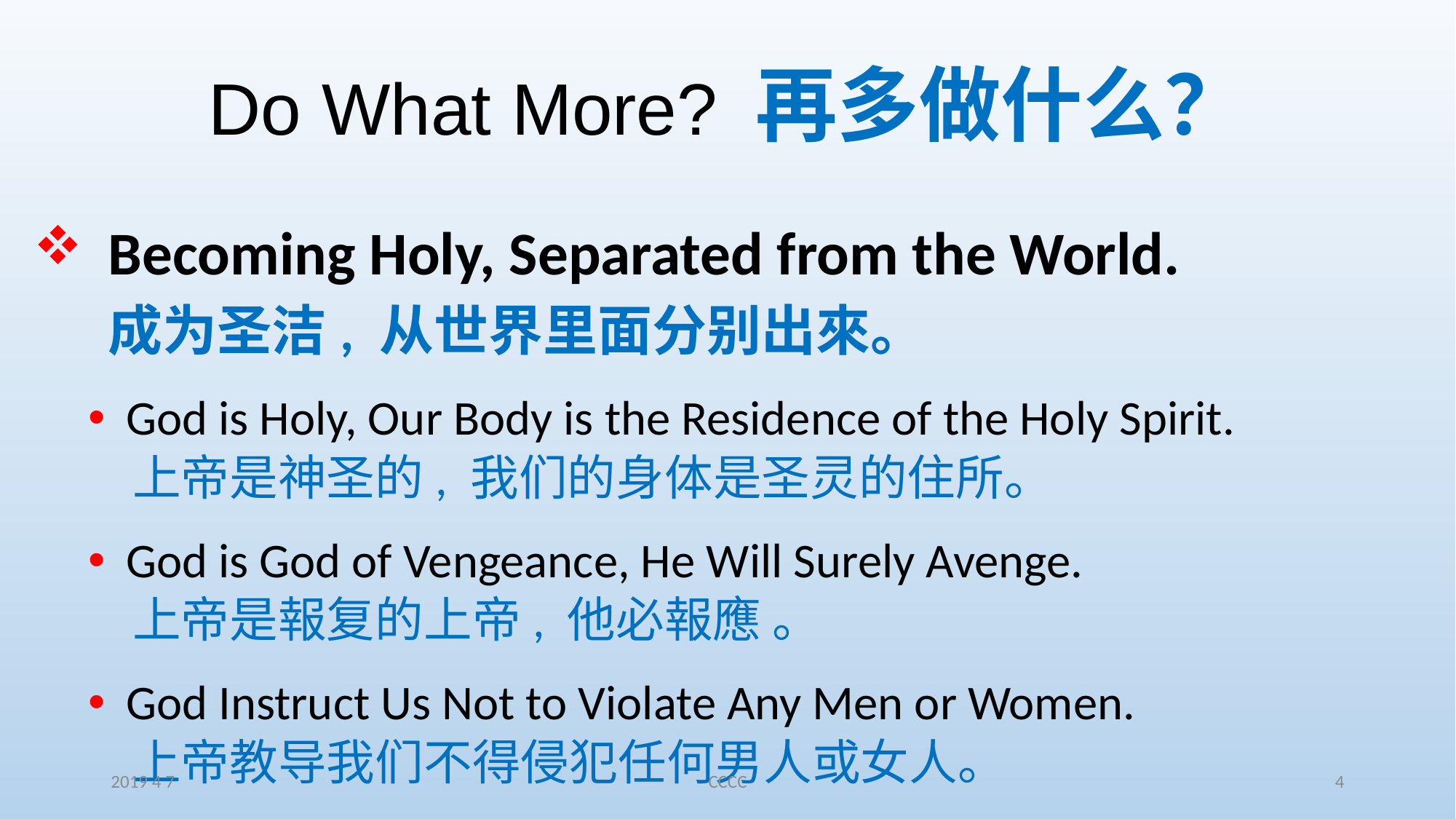

# Do What More? 再多做什么？
  Becoming Holy, Separated from the World.
     成为圣洁, 从世界里面分别出來。

 God is Holy, Our Body is the Residence of the Holy Spirit.
   上帝是神圣的, 我们的身体是圣灵的住所。

 God is God of Vengeance, He Will Surely Avenge.
   上帝是報复的上帝, 他必報應 。

 God Instruct Us Not to Violate Any Men or Women.
   上帝教导我们不得侵犯任何男人或女人。

2019 4 7
CCCC
4